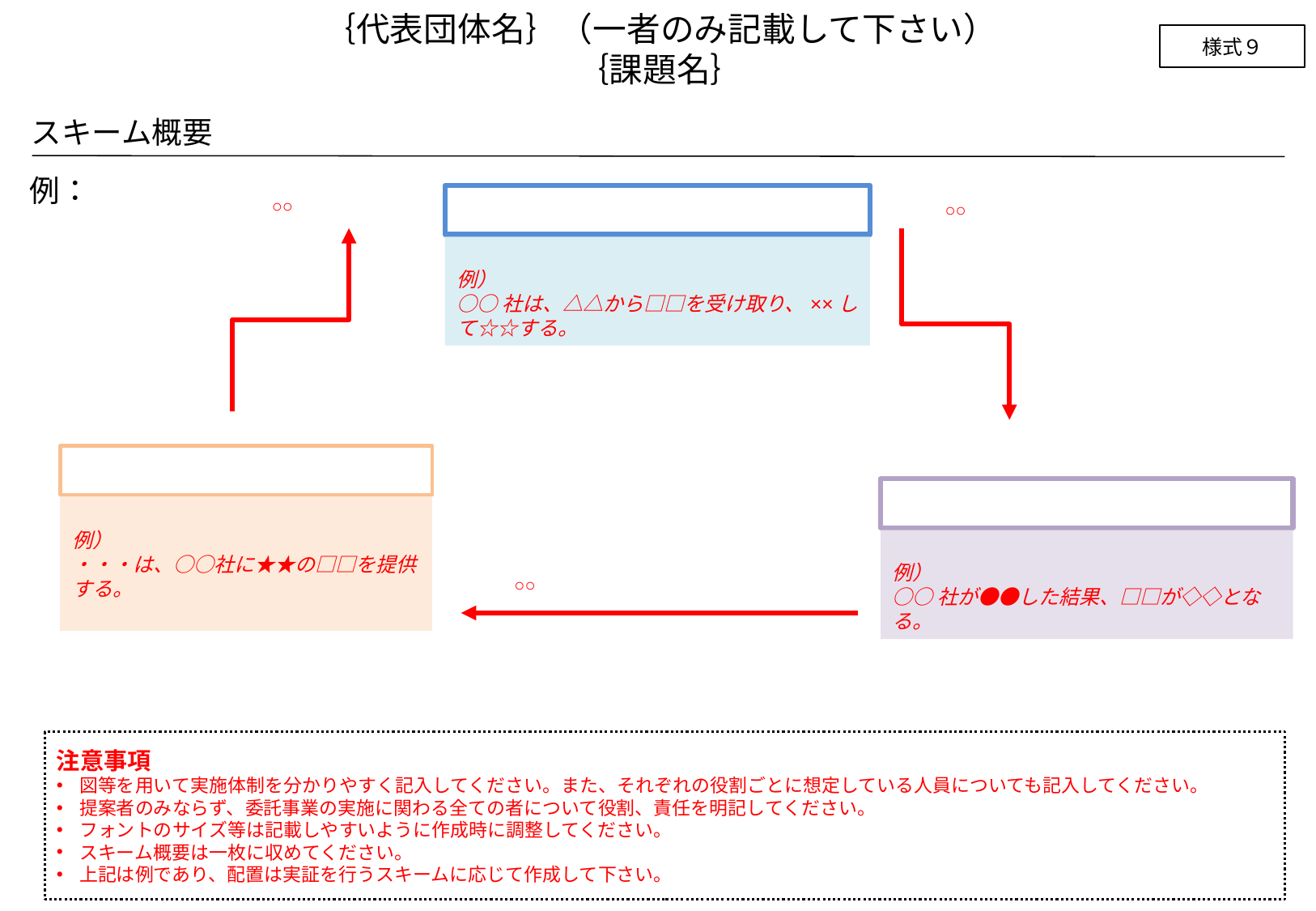

｛代表団体名｝（一者のみ記載して下さい）
｛課題名｝
様式９
スキーム概要
例：

例）
○○社は、△△から□□を受け取り、××して☆☆する。
○○
○○

例）
・・・は、○○社に★★の□□を提供する。

例）
○○社が●●した結果、□□が◇◇となる。
○○
注意事項
図等を用いて実施体制を分かりやすく記入してください。また、それぞれの役割ごとに想定している人員についても記入してください。
提案者のみならず、委託事業の実施に関わる全ての者について役割、責任を明記してください。
フォントのサイズ等は記載しやすいように作成時に調整してください。
スキーム概要は一枚に収めてください。
上記は例であり、配置は実証を行うスキームに応じて作成して下さい。